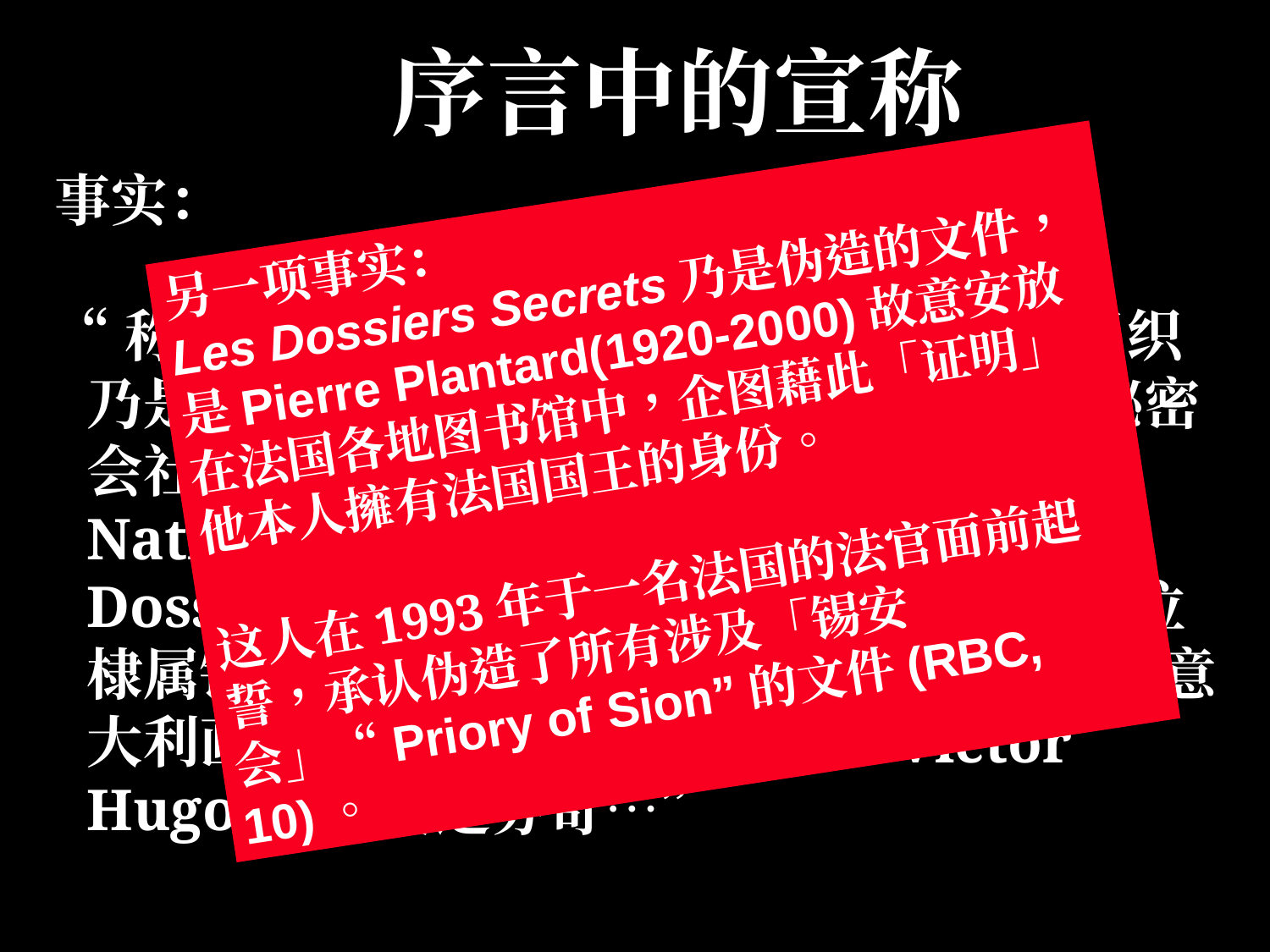

# 序言中的宣称
事实：

“称为「锡安会」Priory of Sion —的组织乃是于1099年成立于欧洲的一个真实的秘密会社。在1975年，巴黎的Bibliothèque Nationale国家图书馆发现了称为Les Dossiers Secrets的秘密档案，找到了多位棣属锡安会的成员，包括英国科学家牛顿、意大利画家Botticelli、法国作家Victor Hugo、 以及达芬奇…”
另一项事实：
Les Dossiers Secrets乃是伪造的文件，是Pierre Plantard(1920-2000)故意安放在法国各地图书馆中，企图藉此「证明」他本人擁有法国国王的身份。

这人在1993年于一名法国的法官面前起誓，承认伪造了所有涉及「锡安会」“Priory of Sion”的文件(RBC, 10)。